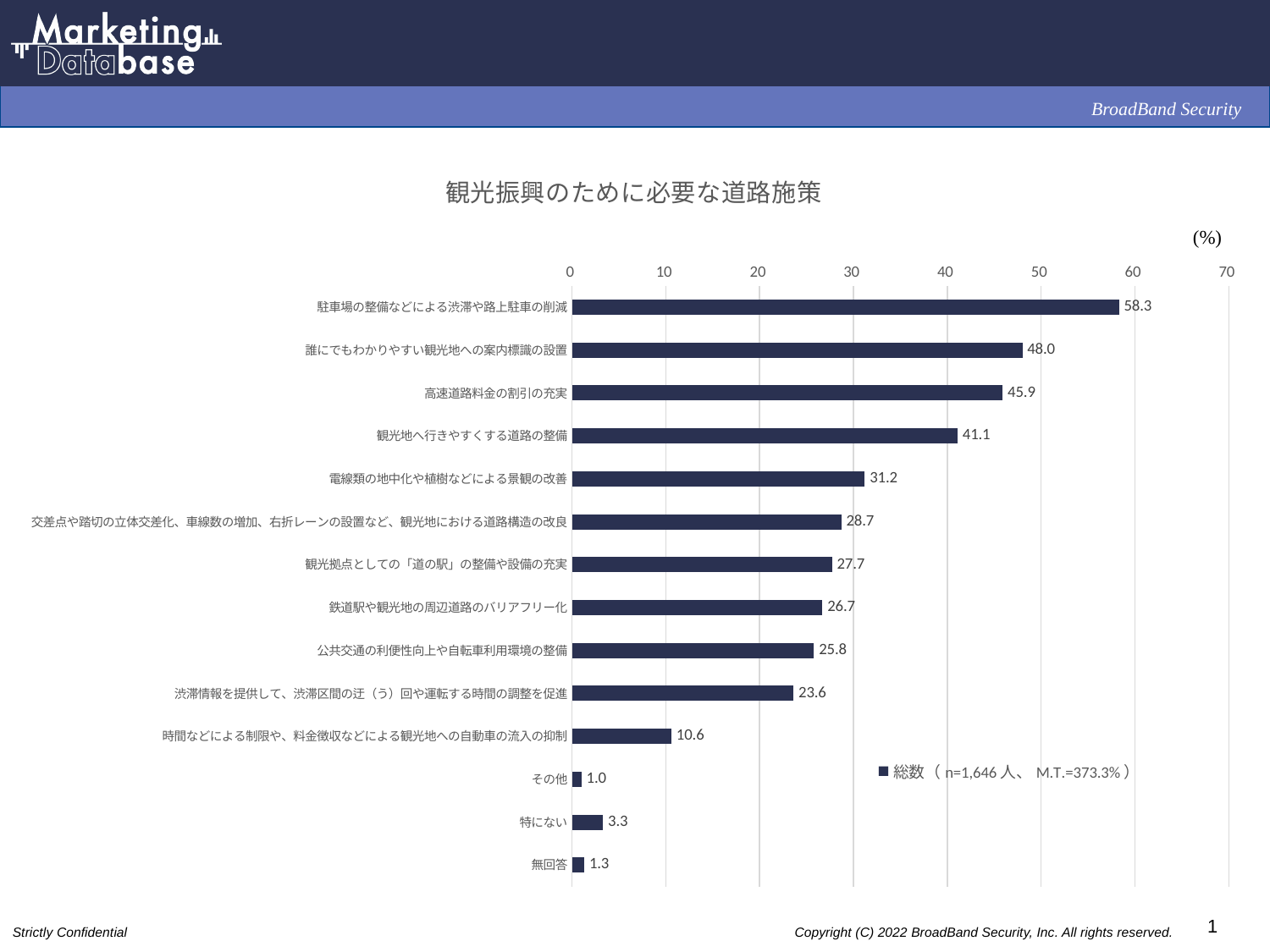

### Chart: 観光振興のために必要な道路施策

| Category | 総数（n=1,646人、M.T.=373.3%） |
|---|---|
| 駐車場の整備などによる渋滞や路上駐車の削減 | 58.3 |
| 誰にでもわかりやすい観光地への案内標識の設置 | 48.0 |
| 高速道路料金の割引の充実 | 45.9 |
| 観光地へ行きやすくする道路の整備 | 41.1 |
| 電線類の地中化や植樹などによる景観の改善 | 31.2 |
| 交差点や踏切の立体交差化、車線数の増加、右折レーンの設置など、観光地における道路構造の改良 | 28.7 |
| 観光拠点としての「道の駅」の整備や設備の充実 | 27.7 |
| 鉄道駅や観光地の周辺道路のバリアフリー化 | 26.7 |
| 公共交通の利便性向上や自転車利用環境の整備 | 25.8 |
| 渋滞情報を提供して、渋滞区間の迂（う）回や運転する時間の調整を促進 | 23.6 |
| 時間などによる制限や、料金徴収などによる観光地への自動車の流入の抑制 | 10.6 |
| その他 | 1.0 |
| 特にない | 3.3 |
| 無回答 | 1.3 |